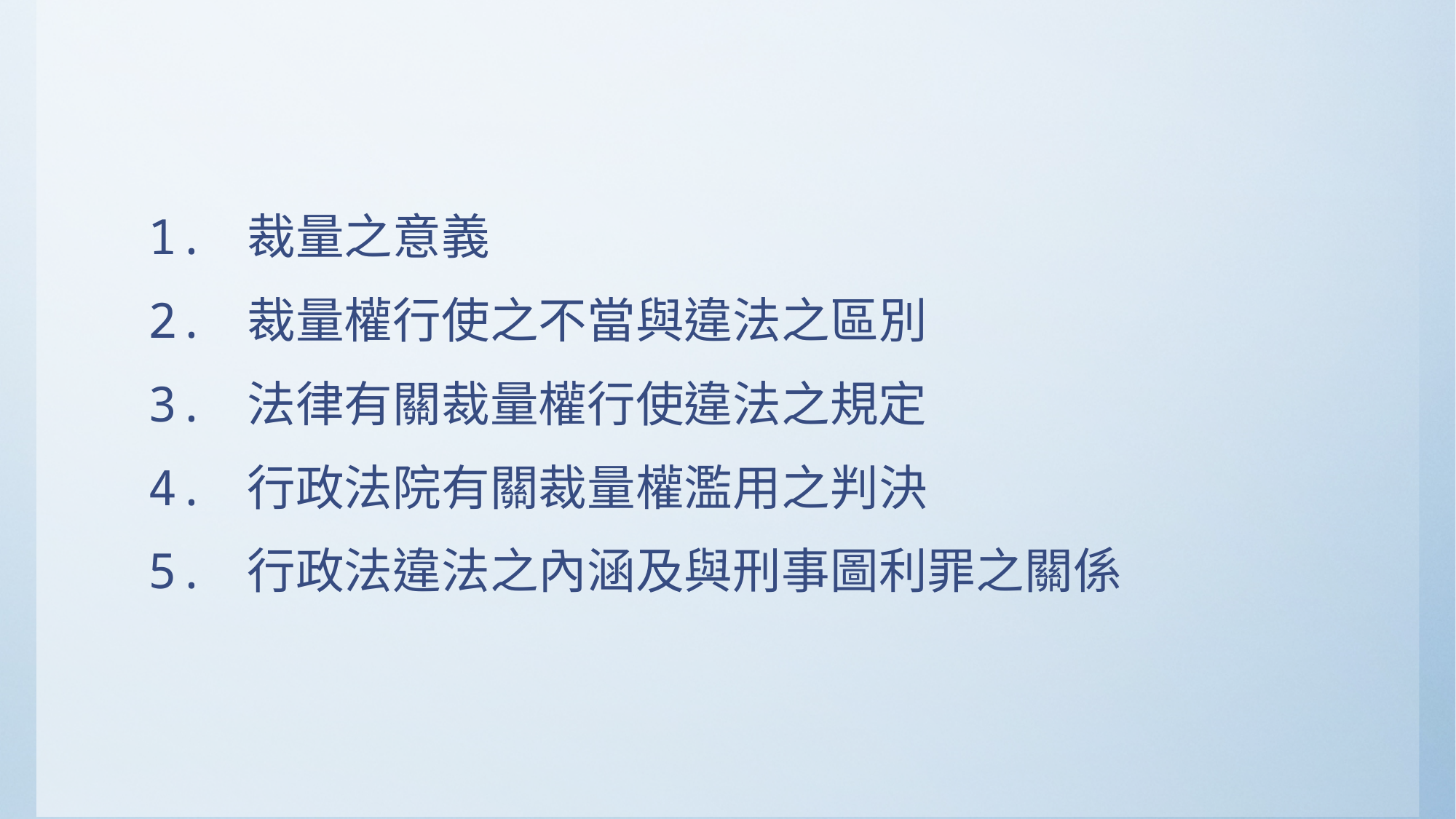

1. 裁量之意義
2. 裁量權行使之不當與違法之區別
3. 法律有關裁量權行使違法之規定
4. 行政法院有關裁量權濫用之判決
5. 行政法違法之內涵及與刑事圖利罪之關係